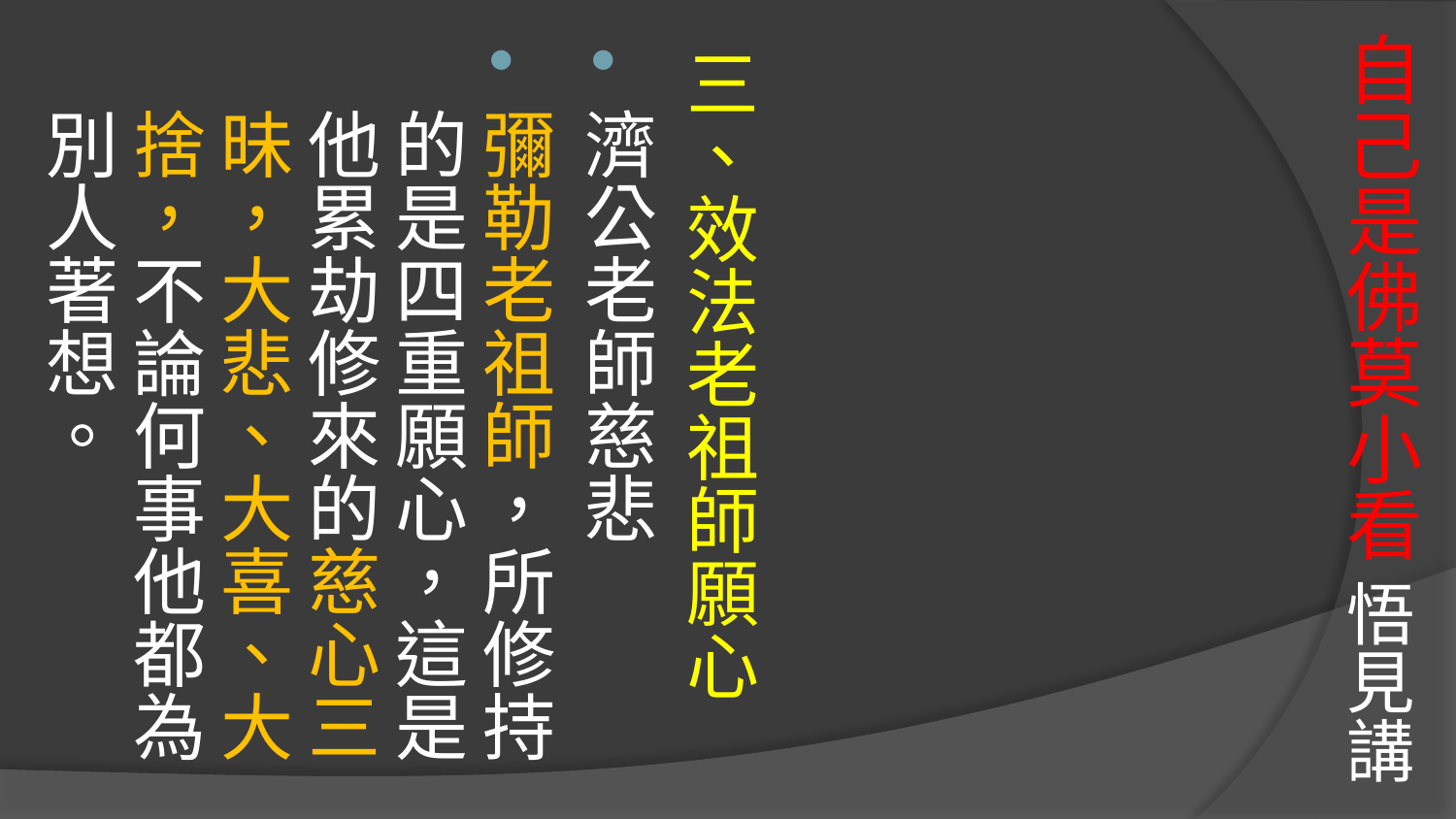

# 自己是佛莫小看 悟見講
三、效法老祖師願心
濟公老師慈悲
彌勒老祖師，所修持的是四重願心，這是他累劫修來的慈心三昧，大悲、大喜、大捨，不論何事他都為別人著想。